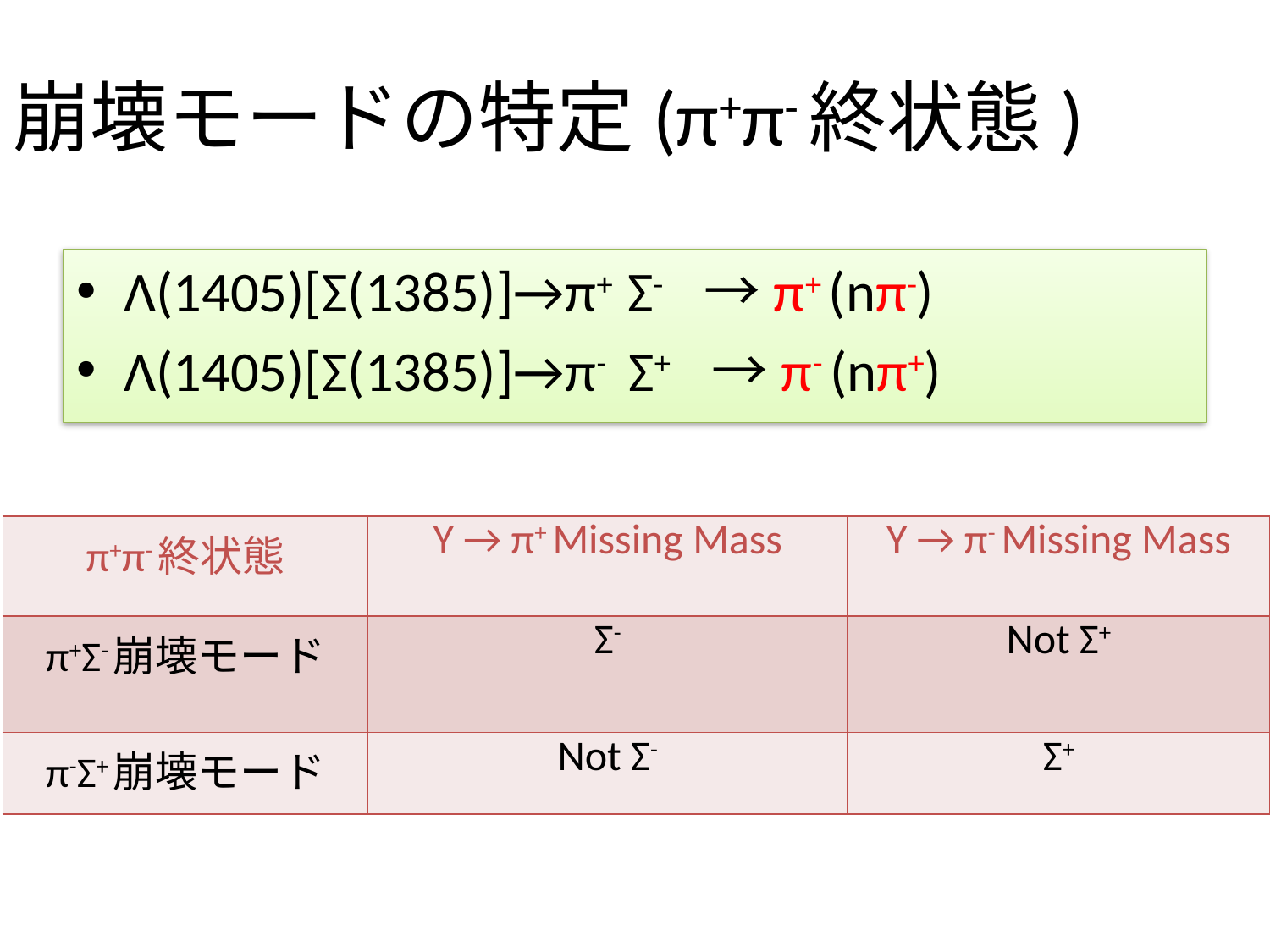

# 崩壊モードの特定(π+π-終状態)
Λ(1405)[Σ(1385)]→π+  Σ-　→π+ (nπ-)
Λ(1405)[Σ(1385)]→π-   Σ+　→π- (nπ+)
| π+π-終状態 | Y → π+ Missing Mass | Y → π- Missing Mass |
| --- | --- | --- |
| π+Σ-崩壊モード | Σ- | Not Σ+ |
| π-Σ+崩壊モード | Not Σ- | Σ+ |